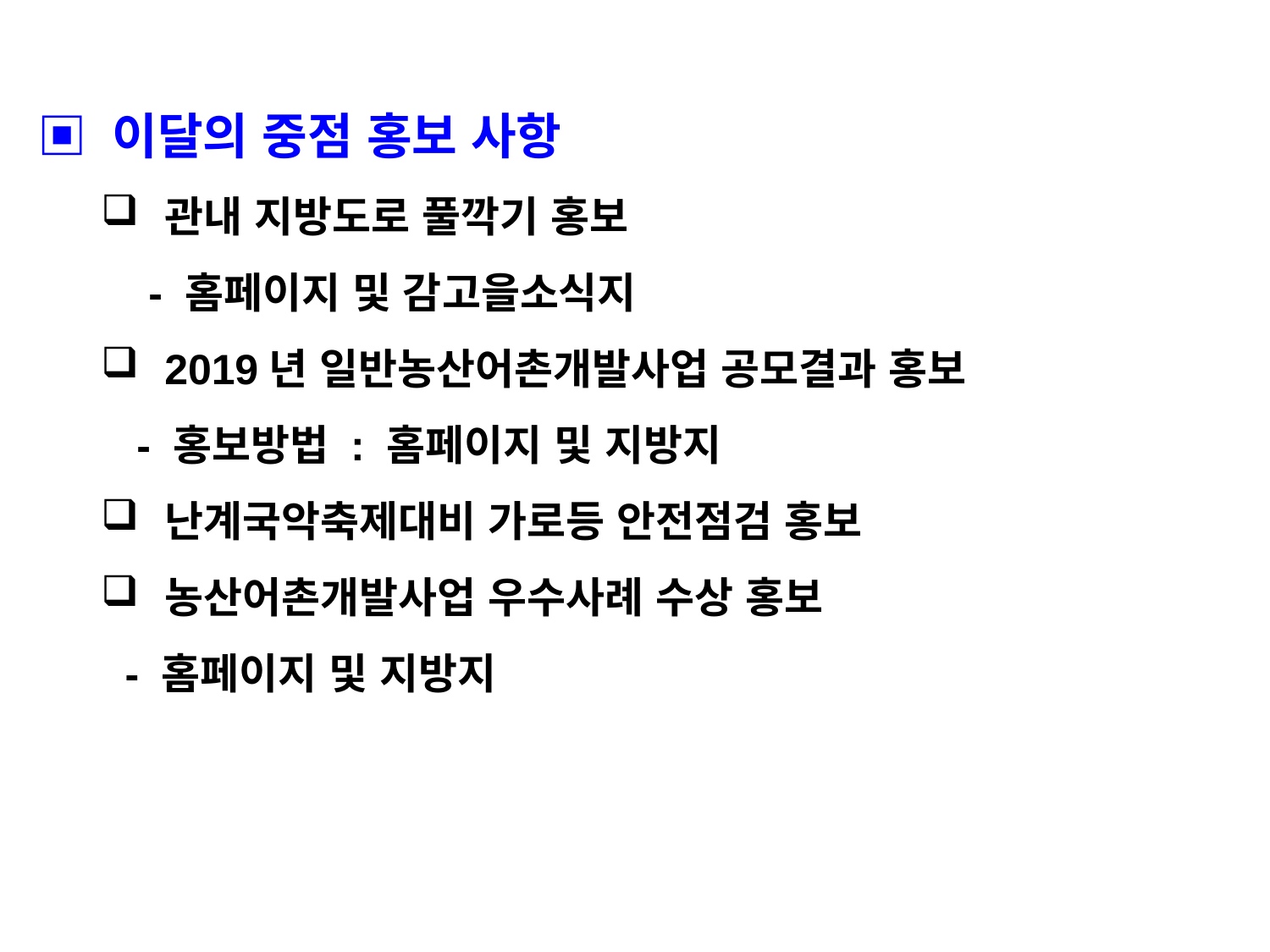

▣ 이달의 중점 홍보 사항
관내 지방도로 풀깍기 홍보
    - 홈페이지 및 감고을소식지
2019년 일반농산어촌개발사업 공모결과 홍보
   - 홍보방법 : 홈페이지 및 지방지
난계국악축제대비 가로등 안전점검 홍보
농산어촌개발사업 우수사례 수상 홍보
  - 홈페이지 및 지방지